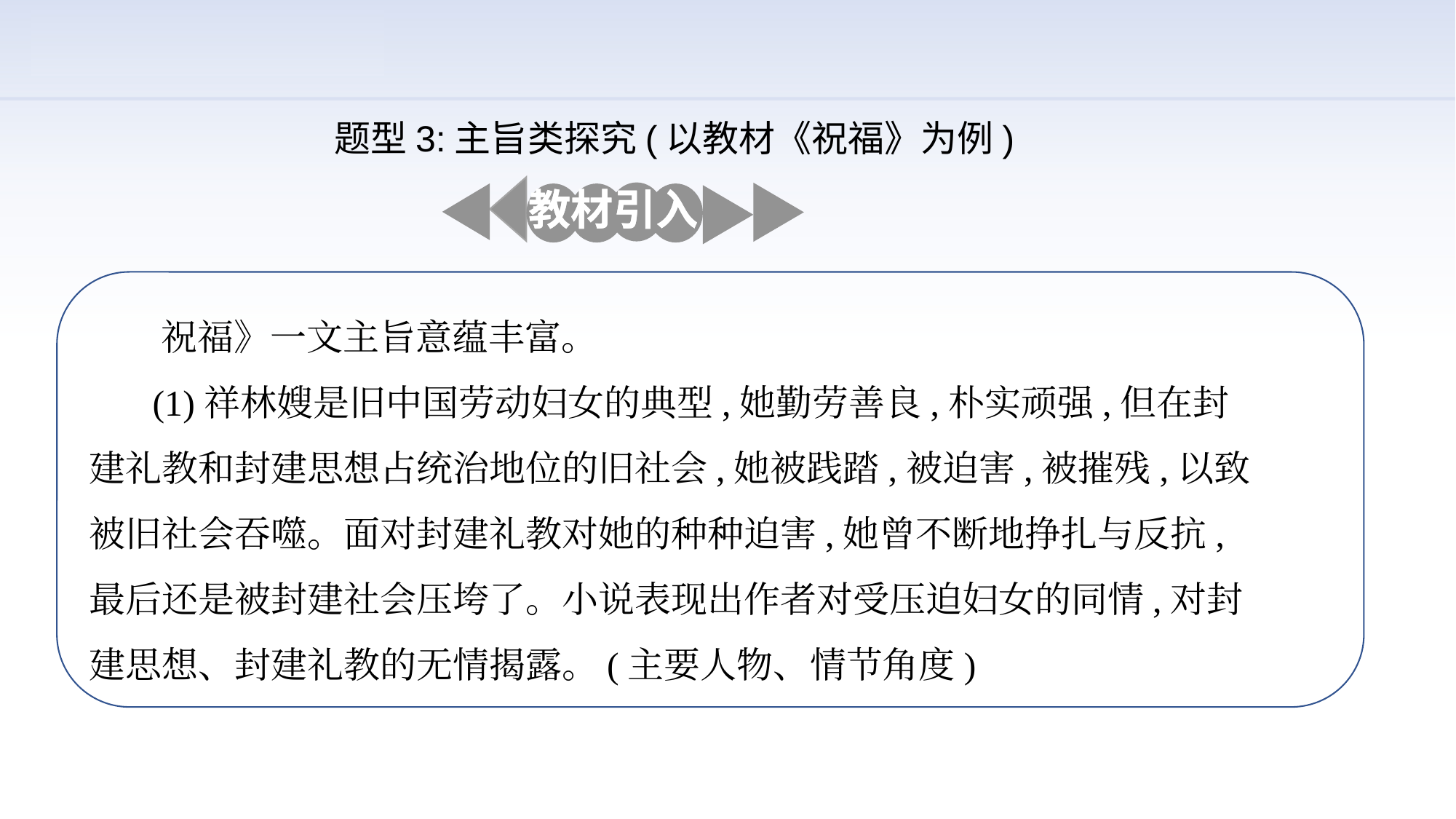

题型3:主旨类探究(以教材《祝福》为例)

教材引入

教材引入

       祝福》一文主旨意蕴丰富。
       (1)祥林嫂是旧中国劳动妇女的典型,她勤劳善良,朴实顽强,但在封建礼教和封建思想占统治地位的旧社会,她被践踏,被迫害,被摧残,以致被旧社会吞噬。面对封建礼教对她的种种迫害,她曾不断地挣扎与反抗,最后还是被封建社会压垮了。小说表现出作者对受压迫妇女的同情,对封建思想、封建礼教的无情揭露。(主要人物、情节角度)